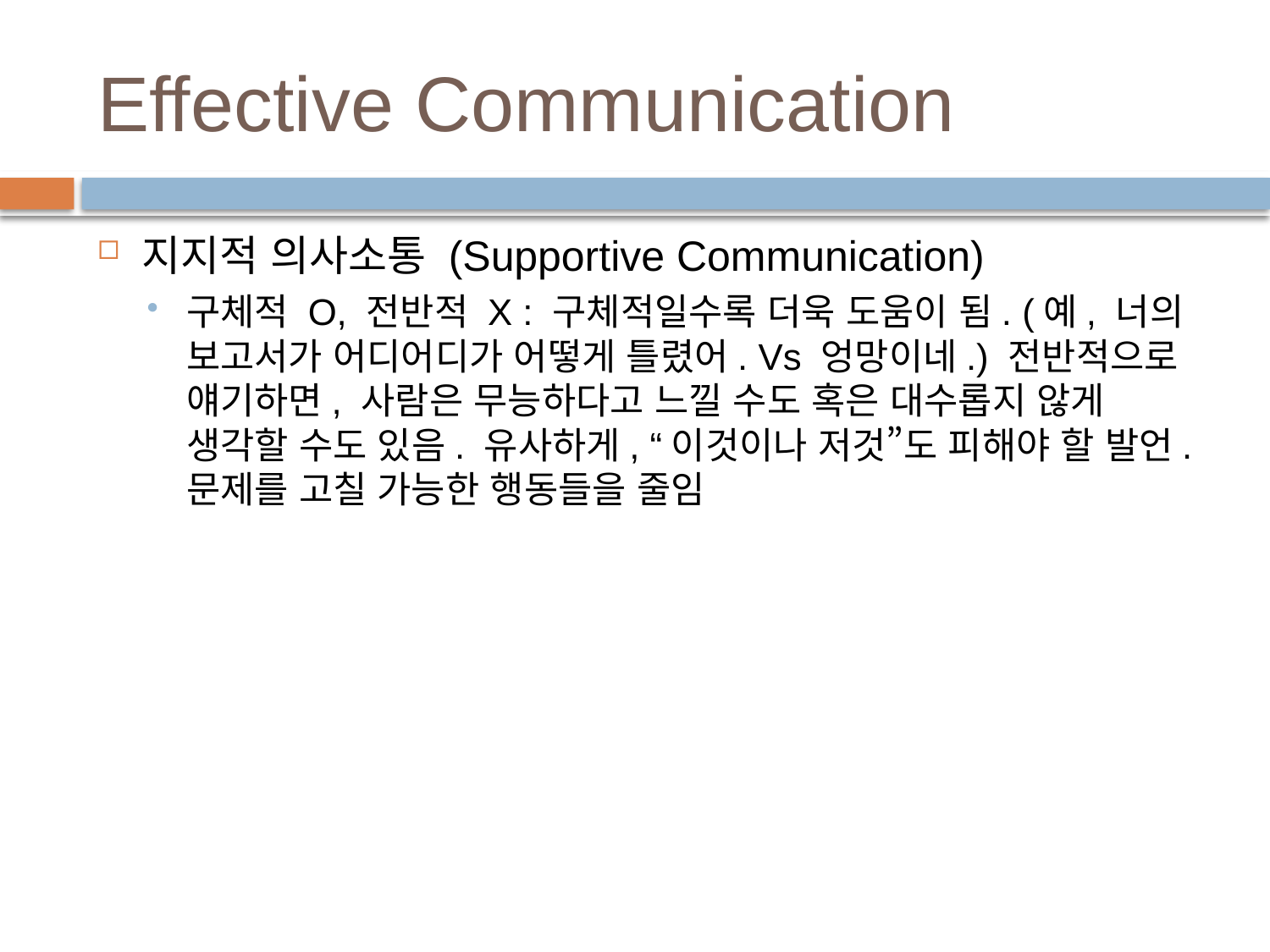

# Effective Communication
지지적 의사소통 (Supportive Communication)
구체적 O, 전반적 X : 구체적일수록 더욱 도움이 됨. (예, 너의 보고서가 어디어디가 어떻게 틀렸어. Vs 엉망이네.) 전반적으로 얘기하면, 사람은 무능하다고 느낄 수도 혹은 대수롭지 않게 생각할 수도 있음. 유사하게, “이것이나 저것”도 피해야 할 발언. 문제를 고칠 가능한 행동들을 줄임